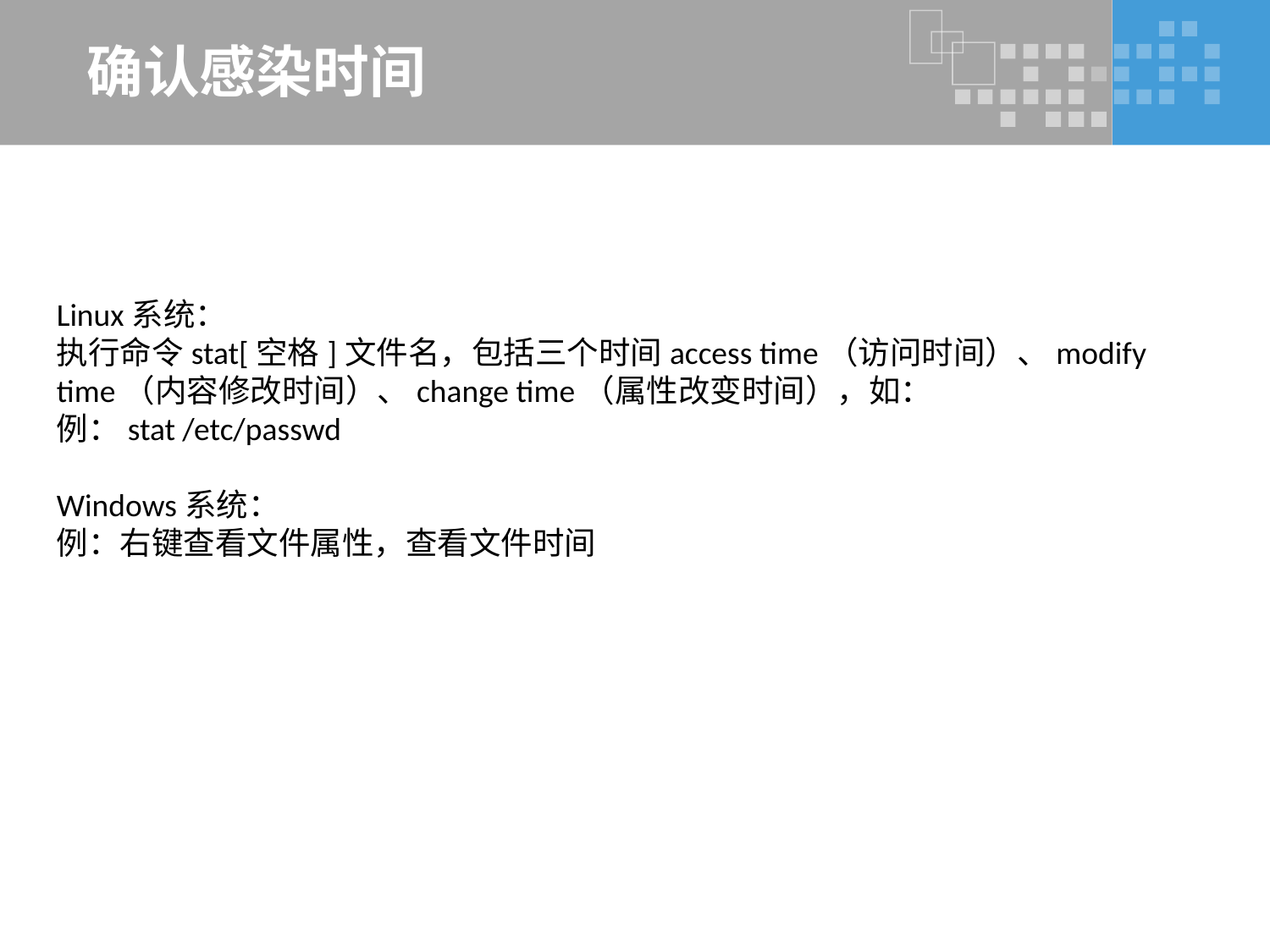

# 确认感染时间
Linux系统：
执行命令stat[空格]文件名，包括三个时间access time（访问时间）、modify time（内容修改时间）、change time（属性改变时间），如：
例：stat /etc/passwd

Windows系统：
例：右键查看文件属性，查看文件时间